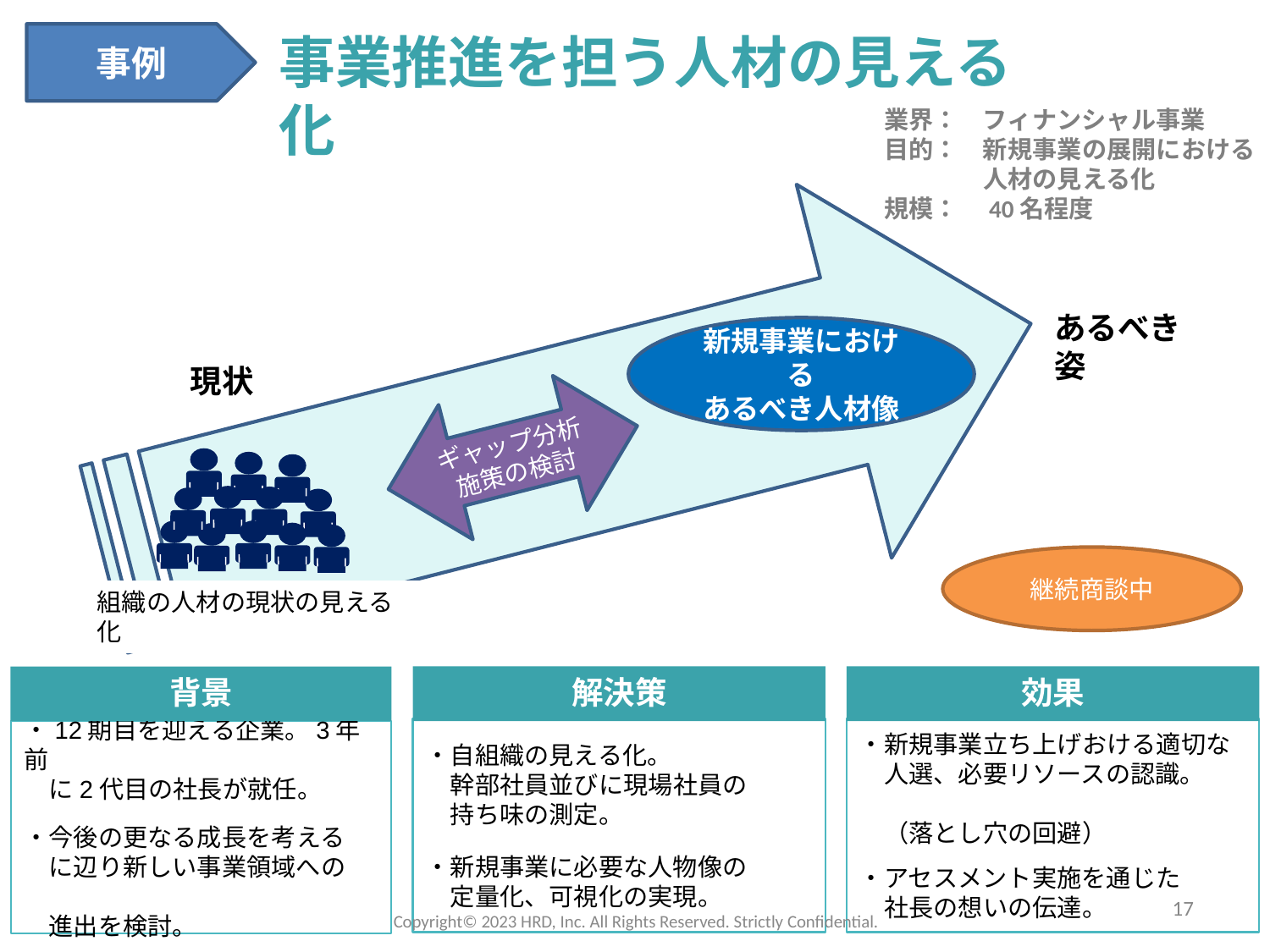

事業推進を担う人材の見える化
事例
業界：　フィナンシャル事業
目的：　新規事業の展開における
　　　　人材の見える化
規模：　40名程度

あるべき姿
新規事業における
あるべき人材像
現状
ギャップ分析
施策の検討

継続商談中
組織の人材の現状の見える化
背景
・12期目を迎える企業。3年前
　に2代目の社長が就任。

・今後の更なる成長を考える
　に辺り新しい事業領域への
　進出を検討。
解決策
・自組織の見える化。
　幹部社員並びに現場社員の
　持ち味の測定。

・新規事業に必要な人物像の
　定量化、可視化の実現。
効果
・新規事業立ち上げおける適切な
　人選、必要リソースの認識。
　（落とし穴の回避）

・アセスメント実施を通じた
　社長の想いの伝達。
17
Copyright©️ 2023 HRD, Inc. All Rights Reserved. Strictly Confidential.